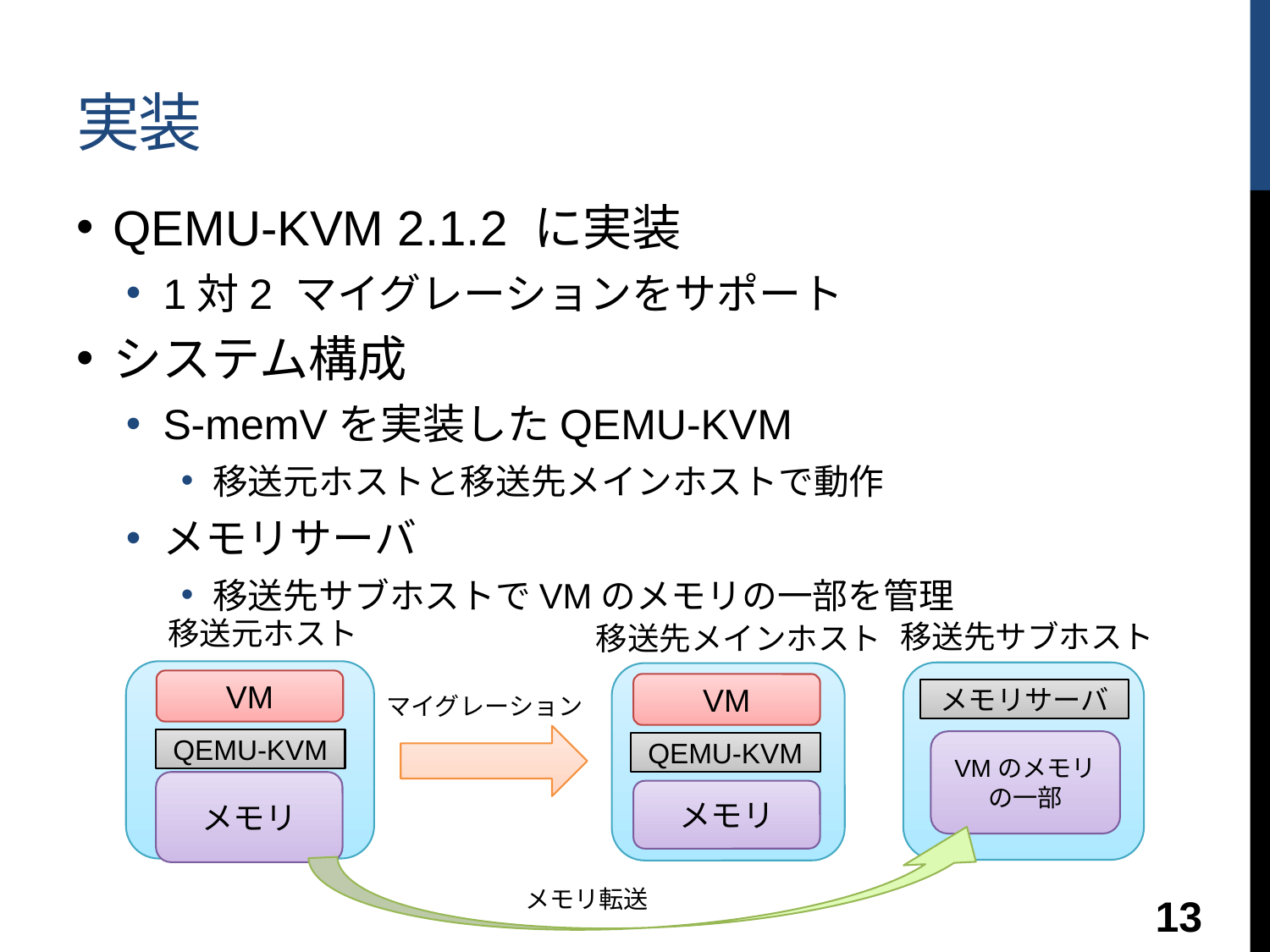

# 実装
QEMU-KVM 2.1.2 に実装
1対2 マイグレーションをサポート
システム構成
S-memVを実装したQEMU-KVM
移送元ホストと移送先メインホストで動作
メモリサーバ
移送先サブホストでVMのメモリの一部を管理

移送元ホスト
移送先サブホスト
移送先メインホスト

VM
VM
メモリサーバ
マイグレーション

QEMU-KVM
VMのメモリの一部
QEMU-KVM
メモリ
メモリ
メモリ転送
13